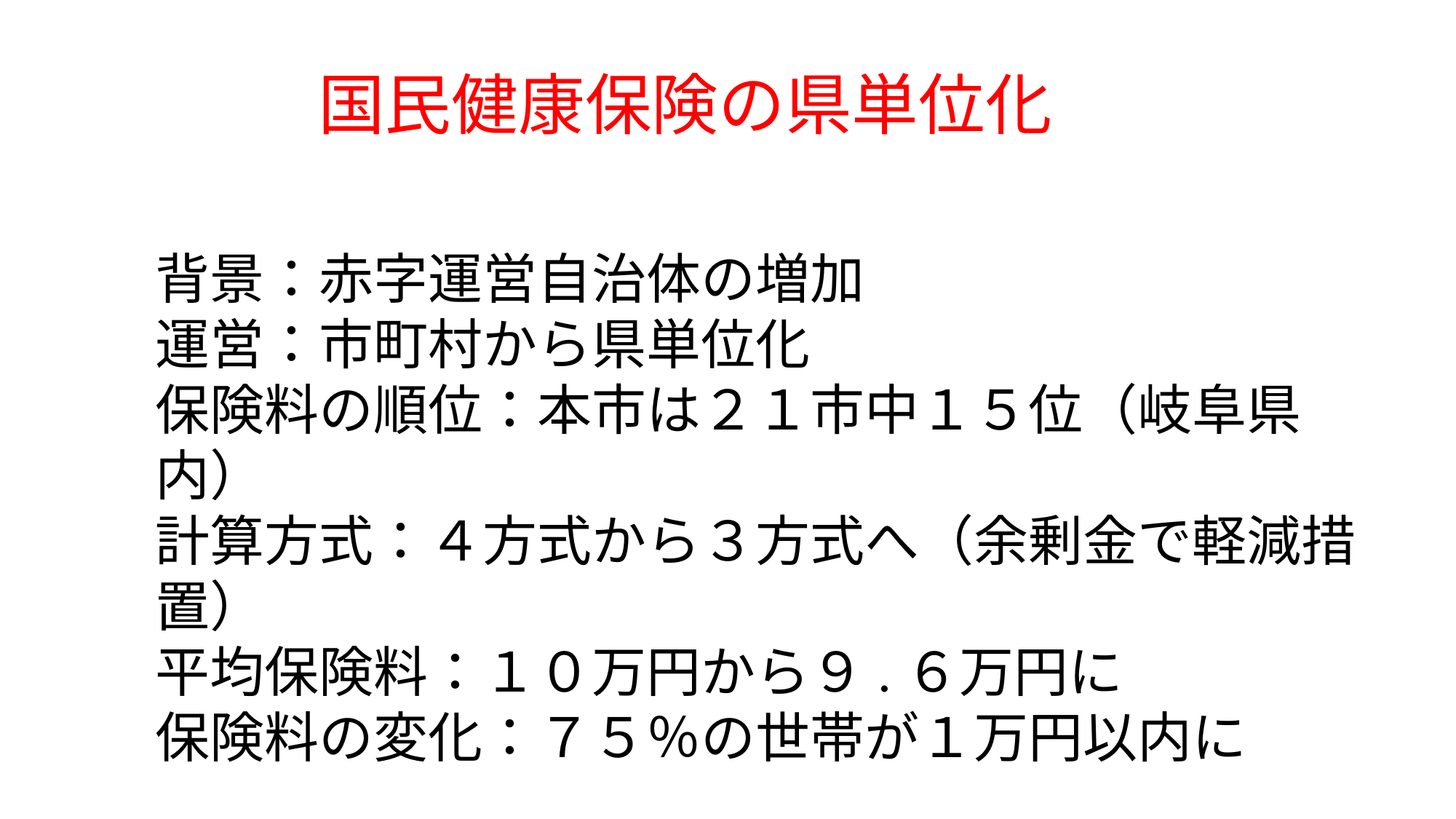

国民健康保険の県単位化
背景：赤字運営自治体の増加
運営：市町村から県単位化
保険料の順位：本市は２１市中１５位（岐阜県内）
計算方式：４方式から３方式へ（余剰金で軽減措置）
平均保険料：１０万円から９.６万円に
保険料の変化：７５％の世帯が１万円以内に